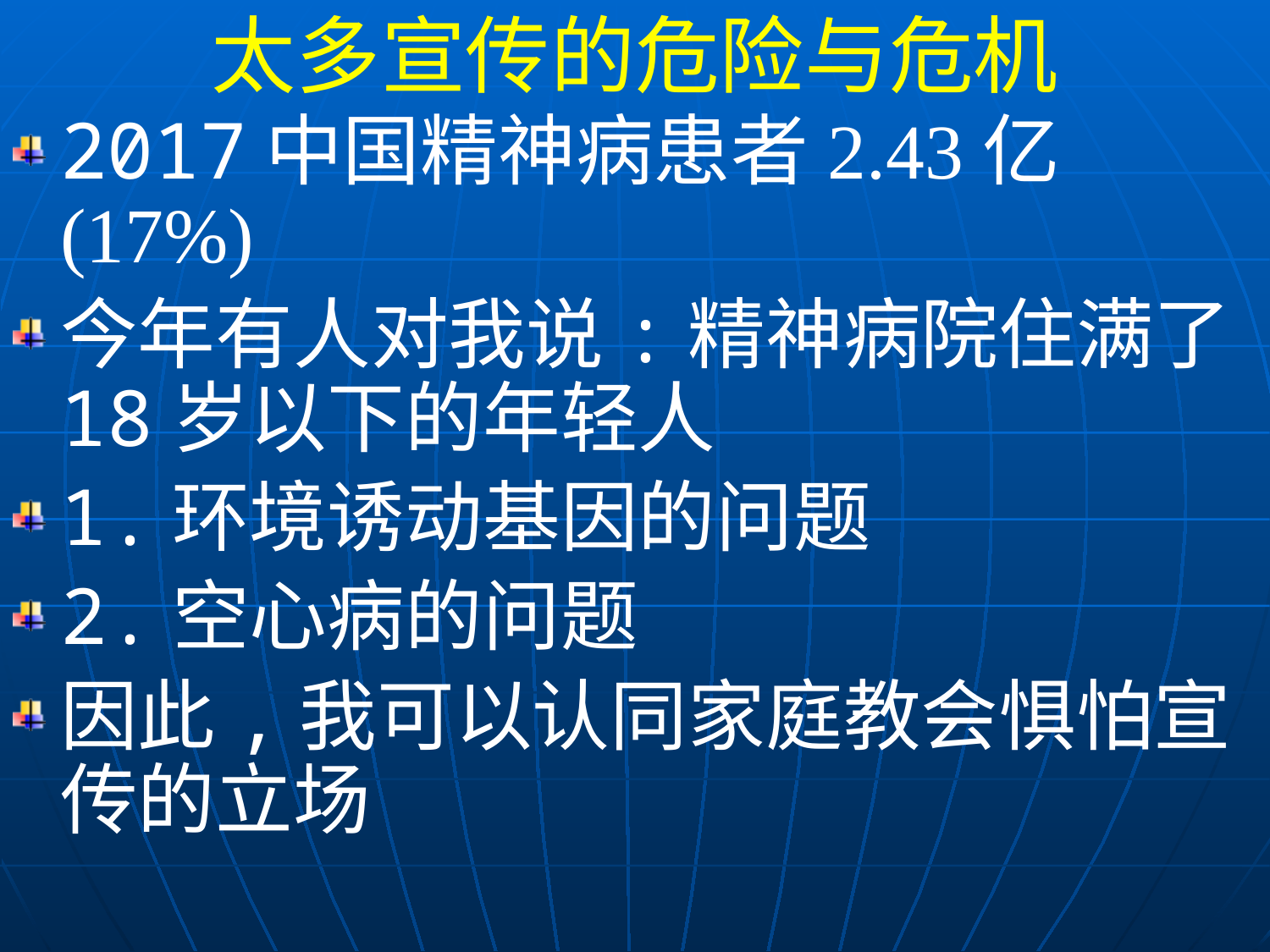

太多宣传的危险与危机
2017中国精神病患者2.43亿(17%)
今年有人对我说:精神病院住满了18岁以下的年轻人
1.环境诱动基因的问题
2.空心病的问题
因此,我可以认同家庭教会惧怕宣传的立场